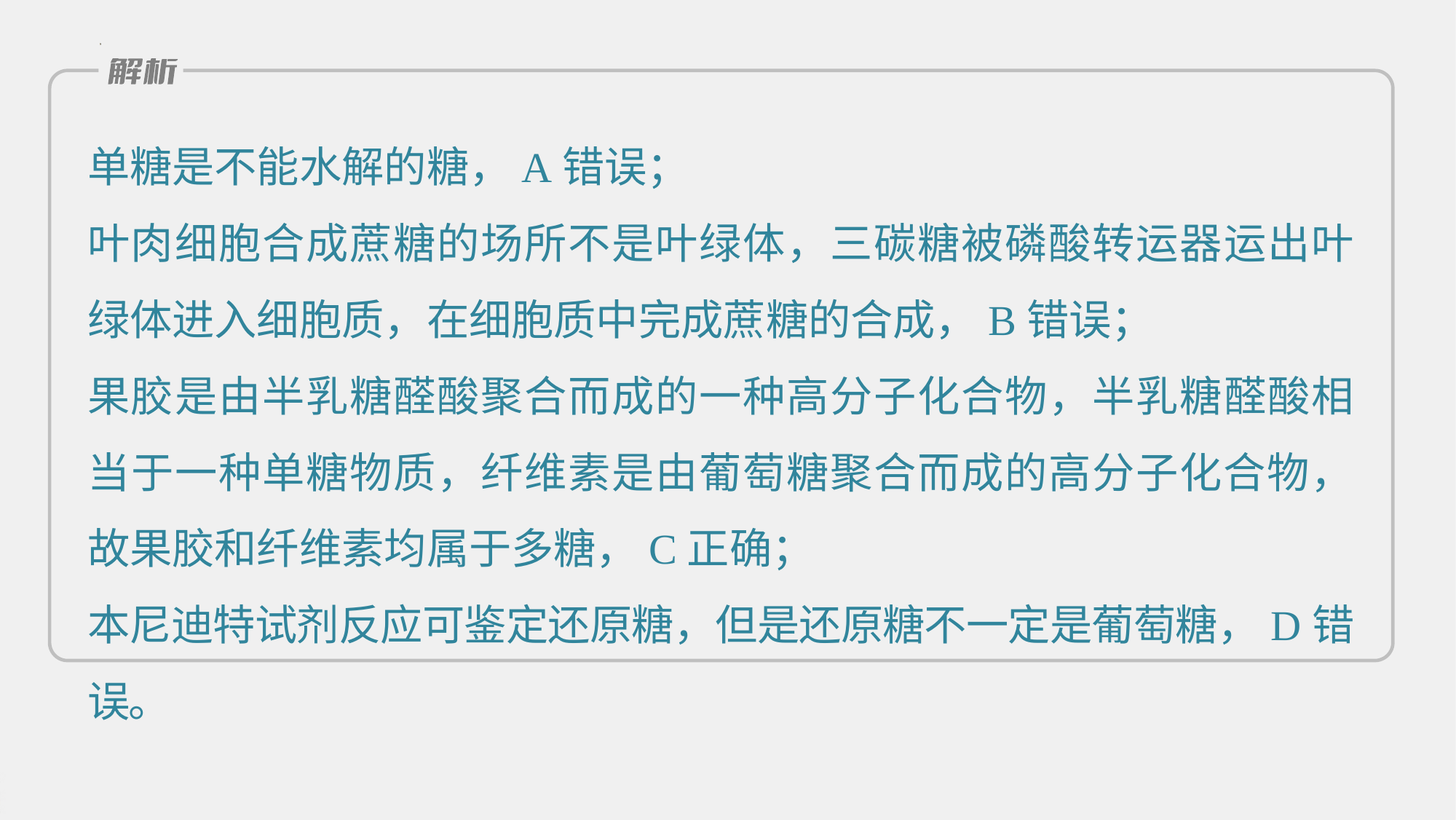

单糖是不能水解的糖，A错误；
叶肉细胞合成蔗糖的场所不是叶绿体，三碳糖被磷酸转运器运出叶绿体进入细胞质，在细胞质中完成蔗糖的合成，B错误；
果胶是由半乳糖醛酸聚合而成的一种高分子化合物，半乳糖醛酸相当于一种单糖物质，纤维素是由葡萄糖聚合而成的高分子化合物，故果胶和纤维素均属于多糖，C正确；
本尼迪特试剂反应可鉴定还原糖，但是还原糖不一定是葡萄糖，D错误。